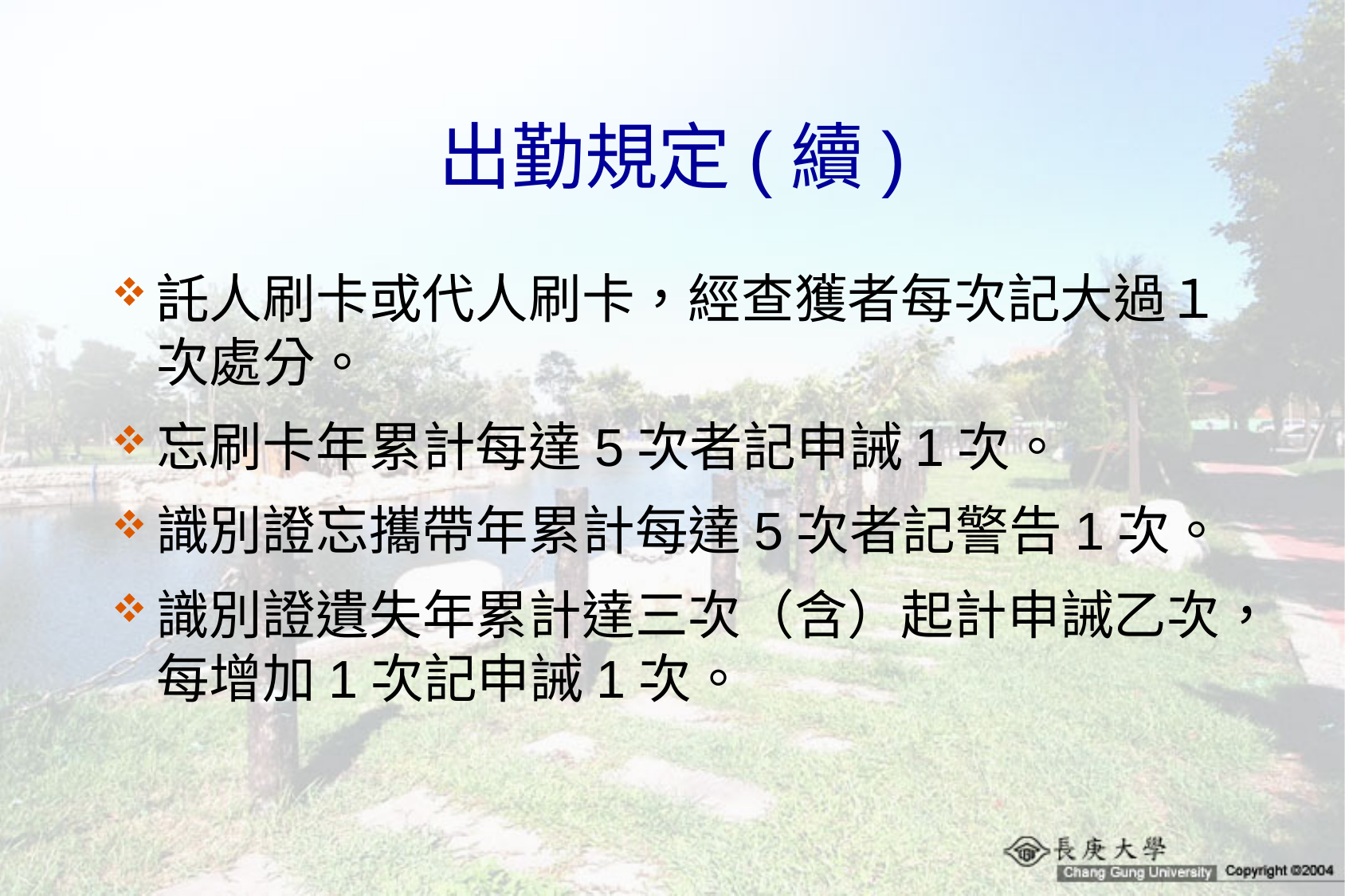

# 出勤規定(續)
託人刷卡或代人刷卡，經查獲者每次記大過１次處分。
忘刷卡年累計每達5次者記申誡1次。
識別證忘攜帶年累計每達5次者記警告1次。
識別證遺失年累計達三次（含）起計申誡乙次，每增加1次記申誡1次。